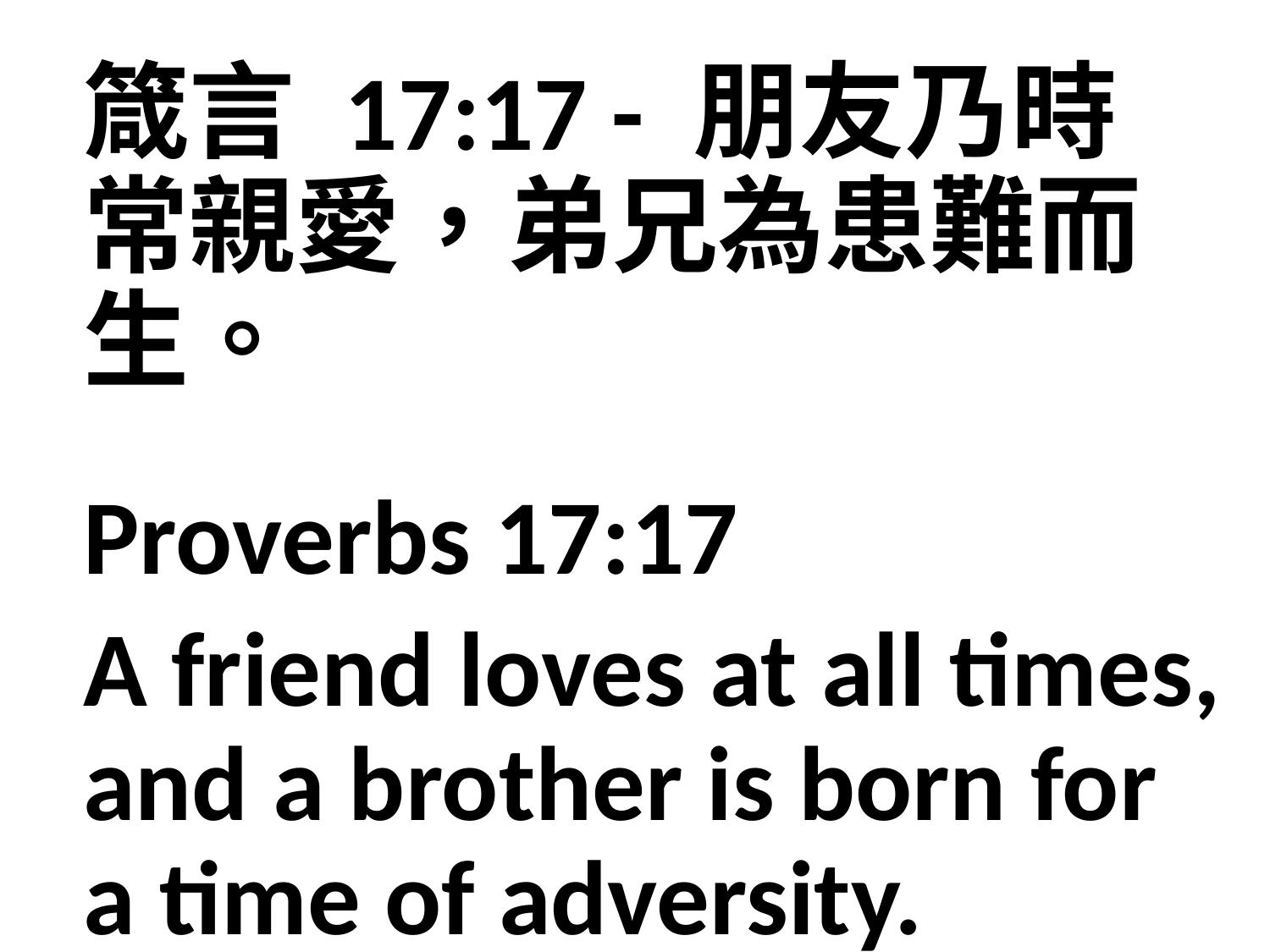

箴言 17:17 - 朋友乃時常親愛，弟兄為患難而生。

Proverbs 17:17
A friend loves at all times, and a brother is born for a time of adversity.